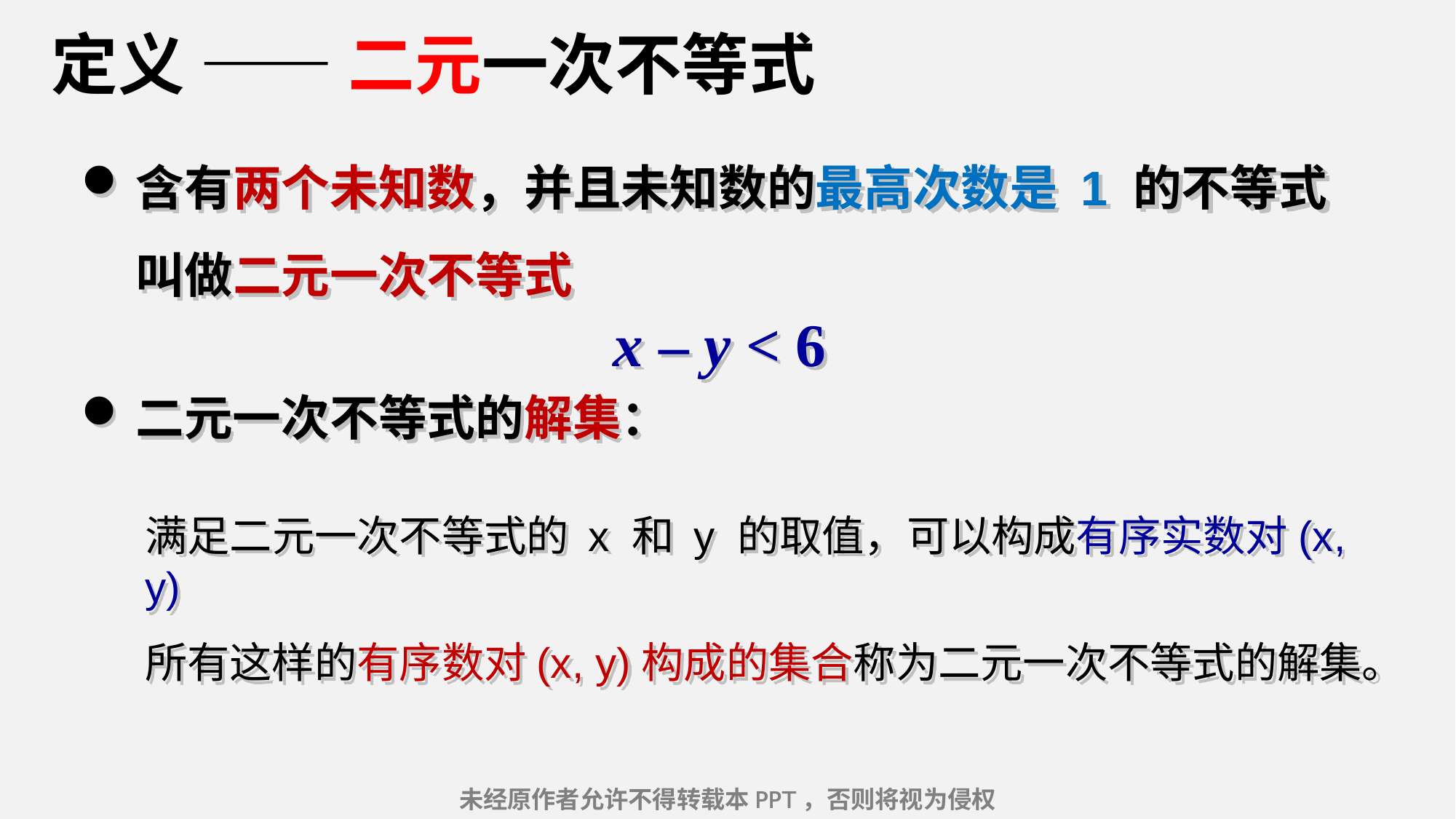

定义 —— 二元一次不等式
含有两个未知数，并且未知数的最高次数是 1 的不等式叫做二元一次不等式
x – y < 6
二元一次不等式的解集：
满足二元一次不等式的 x 和 y 的取值，可以构成有序实数对(x, y)
所有这样的有序数对(x, y)构成的集合称为二元一次不等式的解集。